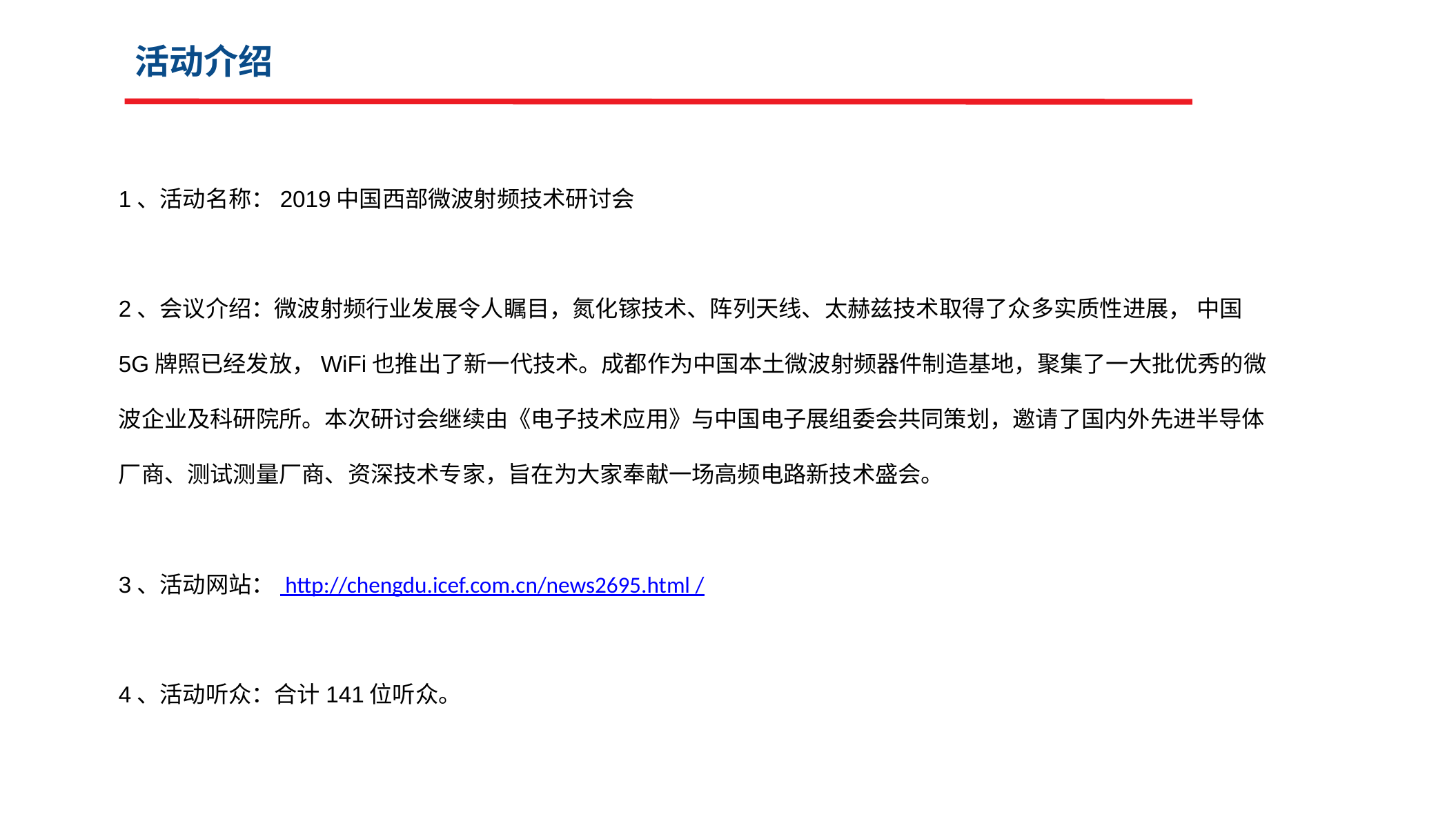

活动介绍
1、活动名称：2019中国西部微波射频技术研讨会

2、会议介绍：微波射频行业发展令人瞩目，氮化镓技术、阵列天线、太赫兹技术取得了众多实质性进展， 中国5G牌照已经发放，WiFi也推出了新一代技术。成都作为中国本土微波射频器件制造基地，聚集了一大批优秀的微波企业及科研院所。本次研讨会继续由《电子技术应用》与中国电子展组委会共同策划，邀请了国内外先进半导体厂商、测试测量厂商、资深技术专家，旨在为大家奉献一场高频电路新技术盛会。

3、活动网站： http://chengdu.icef.com.cn/news2695.html /

4、活动听众：合计141位听众。